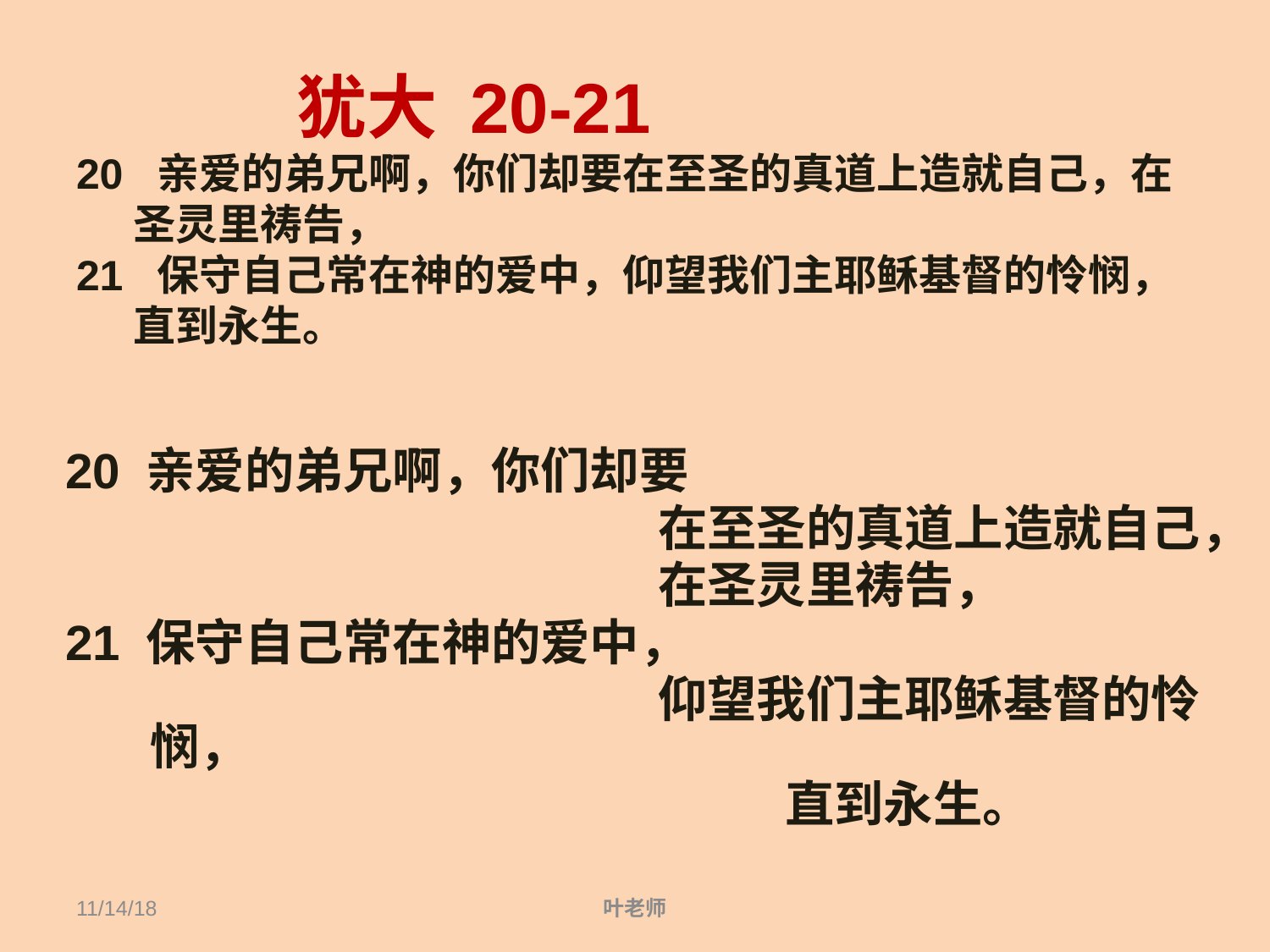

# 犹大 20-21 20  亲爱的弟兄啊，你们却要在至圣的真道上造就自己，在 圣灵里祷告， 21  保守自己常在神的爱中，仰望我们主耶稣基督的怜悯， 直到永生。
20 亲爱的弟兄啊，你们却要
					在至圣的真道上造就自己，
					在圣灵里祷告，
21 保守自己常在神的爱中，
					仰望我们主耶稣基督的怜悯，
						直到永生。
11/14/18
叶老师